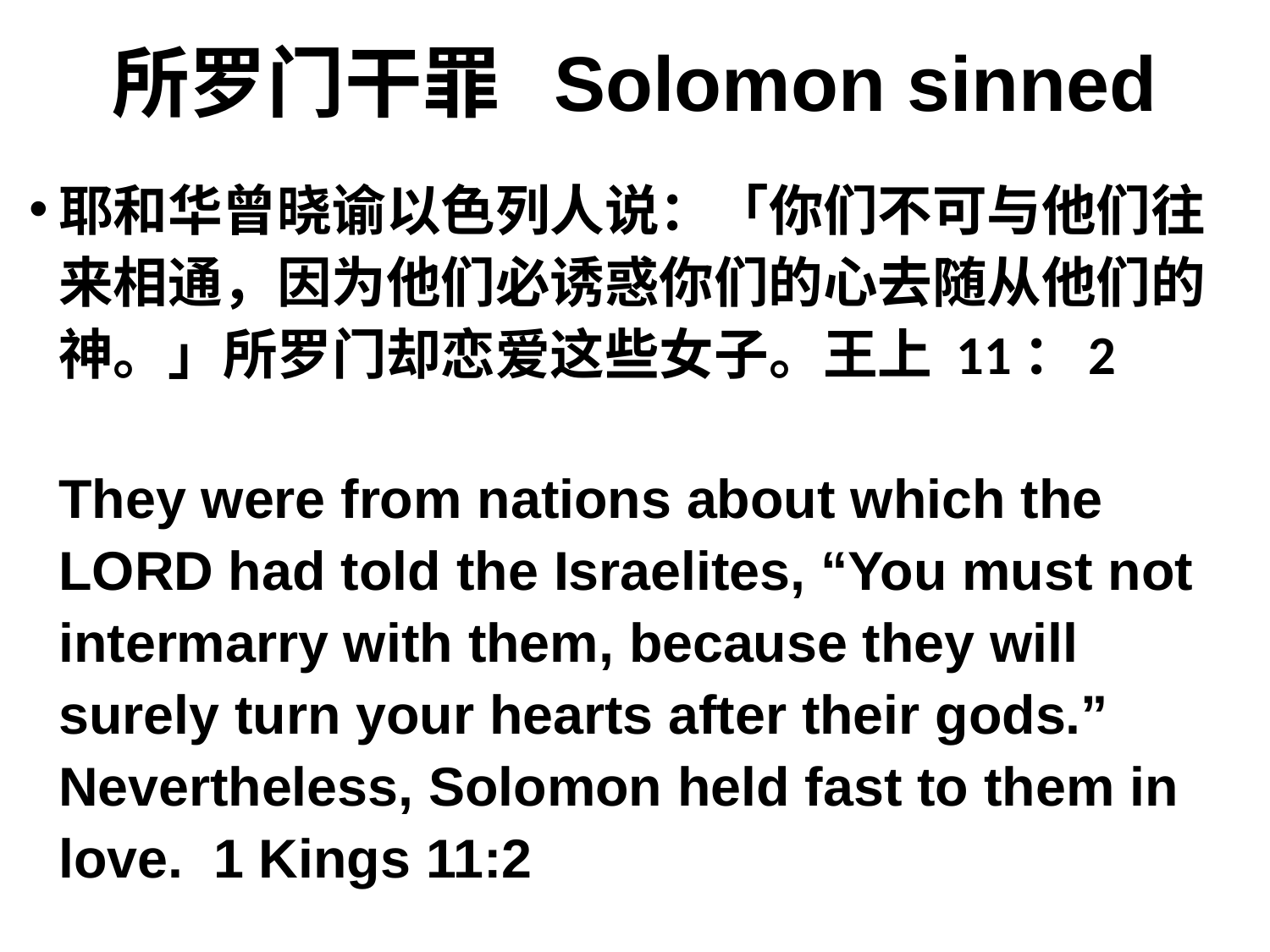

# 所罗门干罪  Solomon sinned
耶和华曾晓谕以色列人说：「你们不可与他们往来相通，因为他们必诱惑你们的心去随从他们的神。」所罗门却恋爱这些女子。	王上 11：2
They were from nations about which the LORD had told the Israelites, “You must not intermarry with them, because they will surely turn your hearts after their gods.” Nevertheless, Solomon held fast to them in love.  1 Kings 11:2